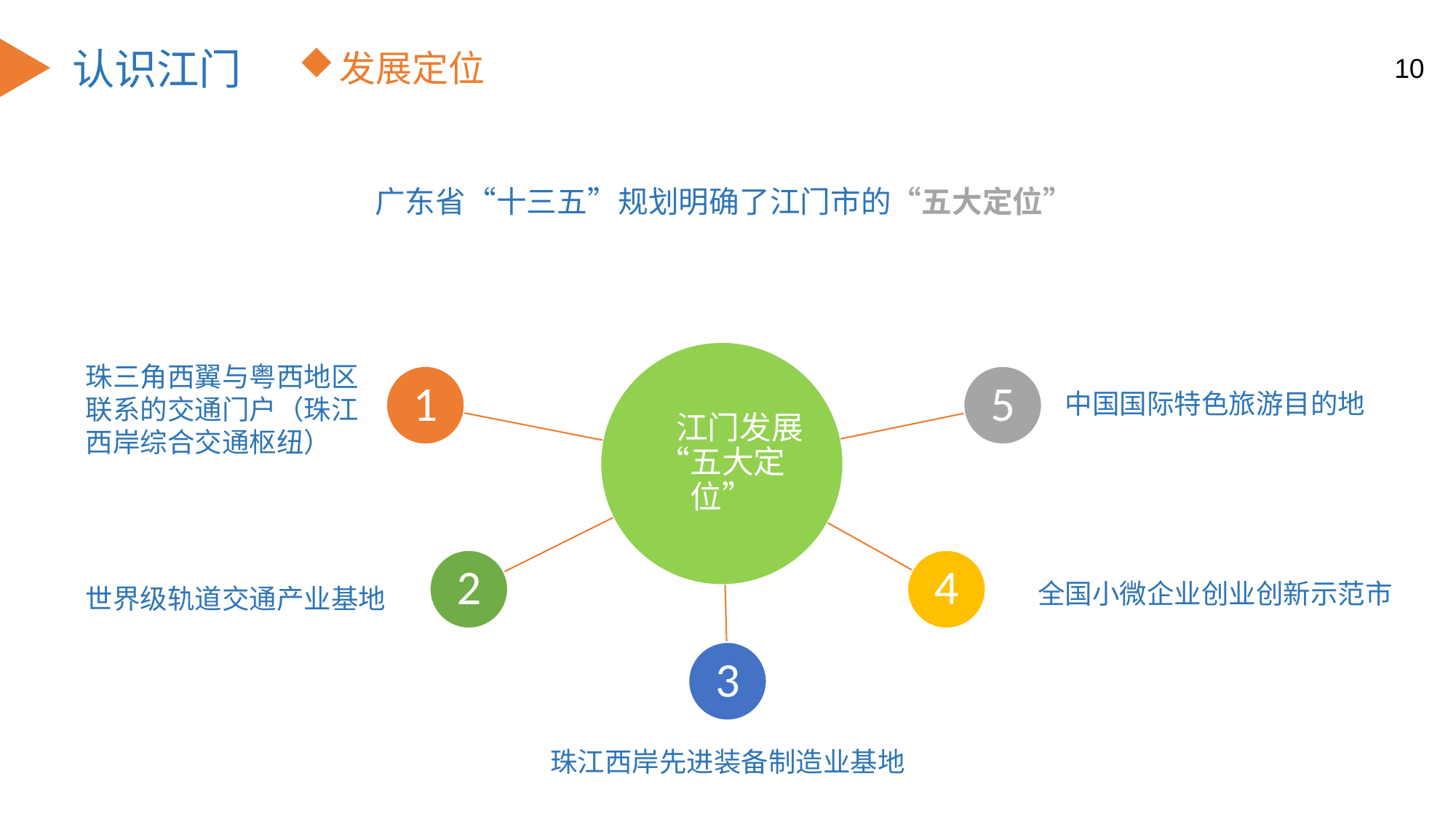

广东省“十三五”规划明确了江门市的“五大定位”
    江门发展
“五大定位”

5

4

3

2

1
珠三角西翼与粤西地区联系的交通门户（珠江西岸综合交通枢纽）
中国国际特色旅游目的地
全国小微企业创业创新示范市
世界级轨道交通产业基地
珠江西岸先进装备制造业基地